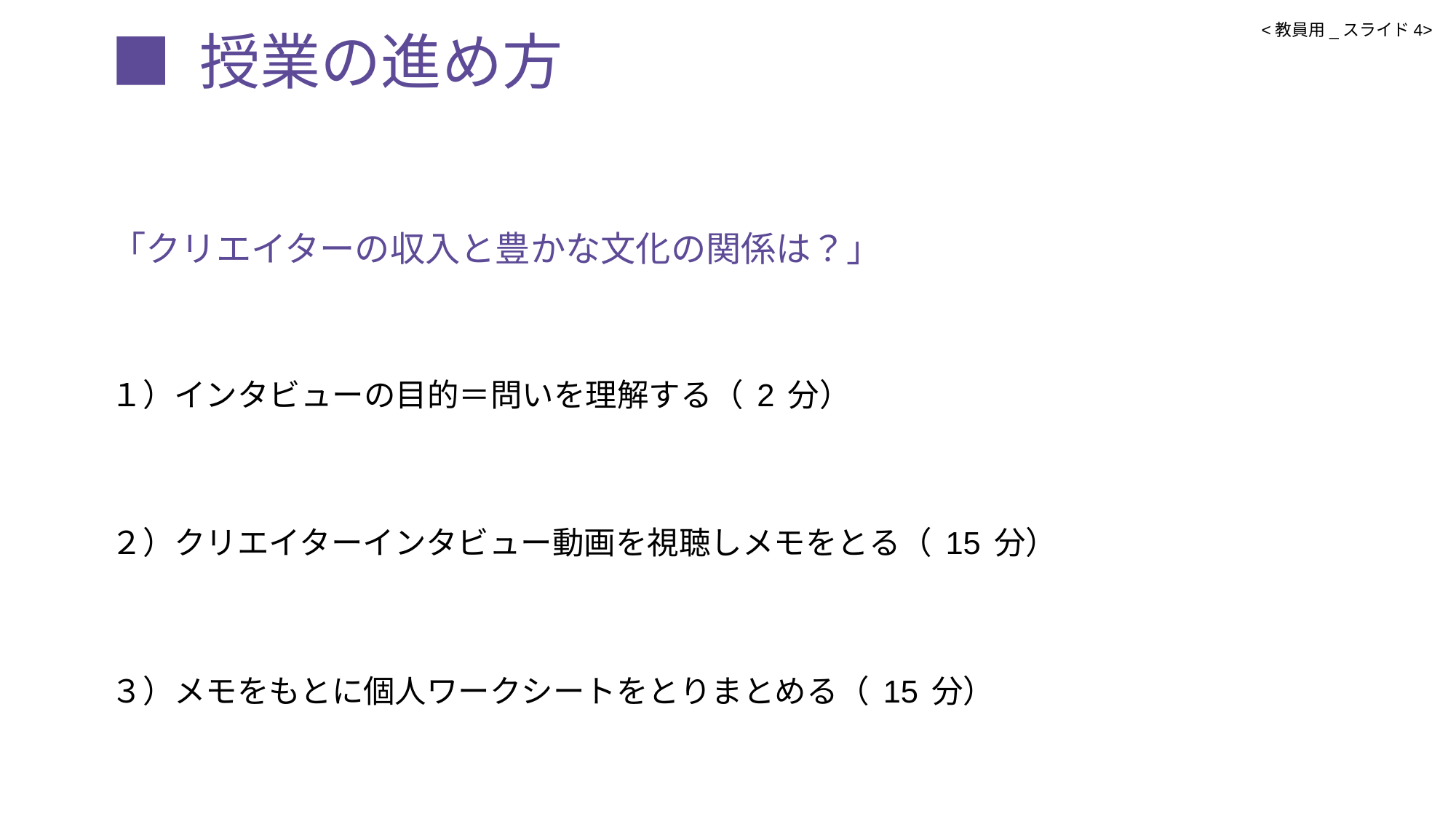

# ■ 授業の進め方
<教員用_スライド4>
「クリエイターの収入と豊かな文化の関係は？」

１）インタビューの目的＝問いを理解する（2分）

２）クリエイターインタビュー動画を視聴しメモをとる（15分）

３）メモをもとに個人ワークシートをとりまとめる（15分）

４）作成したメモからの気づきを発表・共有する（10分）